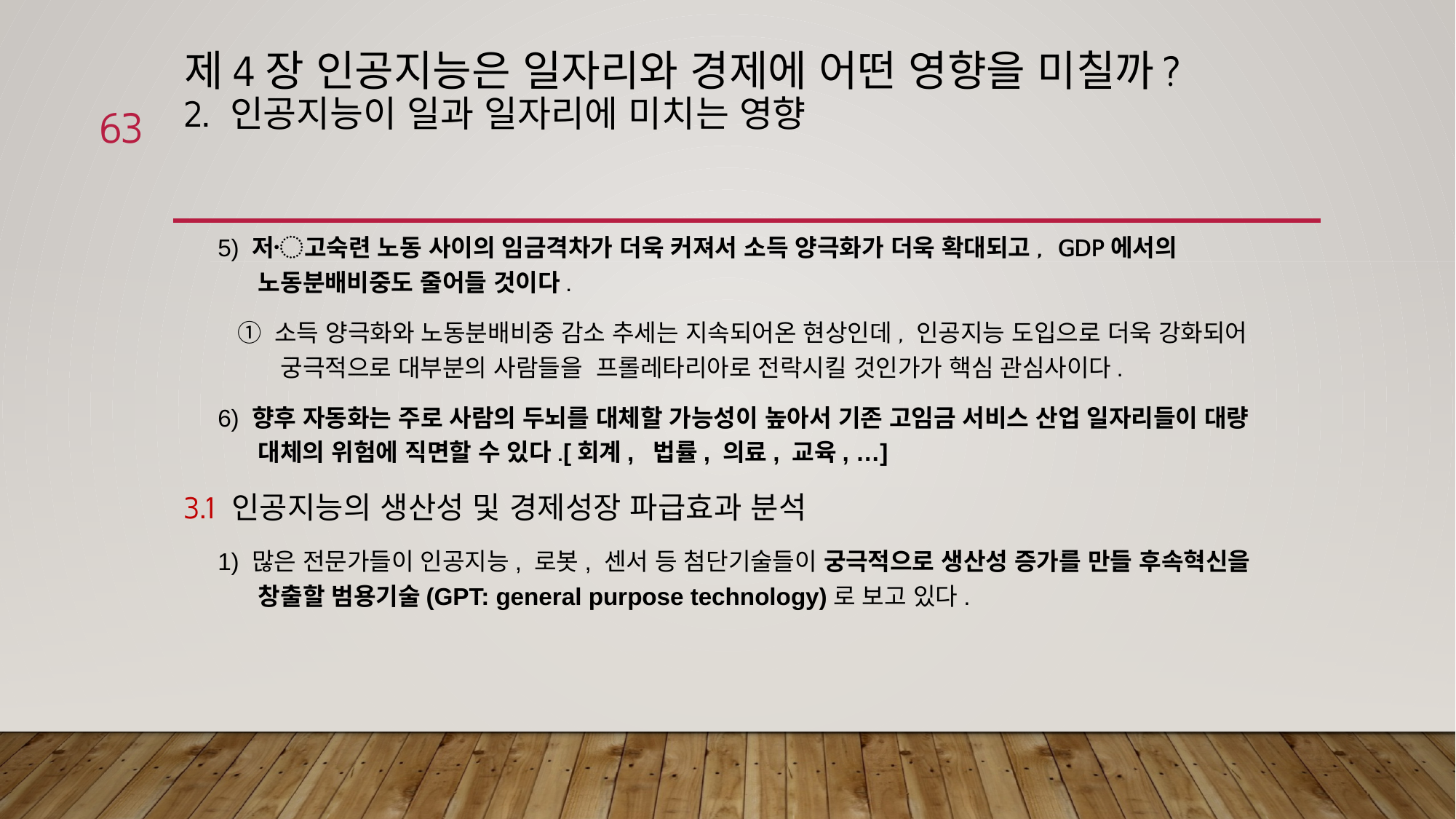

# 제4장 인공지능은 일자리와 경제에 어떤 영향을 미칠까? 2. 인공지능이 일과 일자리에 미치는 영향
63

     5) 저〮고숙련 노동 사이의 임금격차가 더욱 커져서 소득 양극화가 더욱 확대되고,  GDP에서의 노동분배비중도 줄어들 것이다.
        ① 소득 양극화와 노동분배비중 감소 추세는 지속되어온 현상인데, 인공지능 도입으로 더욱 강화되어 궁극적으로 대부분의 사람들을  프롤레타리아로 전락시킬 것인가가 핵심 관심사이다.
     6) 향후 자동화는 주로 사람의 두뇌를 대체할 가능성이 높아서 기존 고임금 서비스 산업 일자리들이 대량 대체의 위험에 직면할 수 있다.[회계,  법률, 의료, 교육, …]
3.1 인공지능의 생산성 및 경제성장 파급효과 분석
     1) 많은 전문가들이 인공지능, 로봇, 센서 등 첨단기술들이 궁극적으로 생산성 증가를 만들 후속혁신을 창출할 범용기술(GPT: general purpose technology)로 보고 있다.